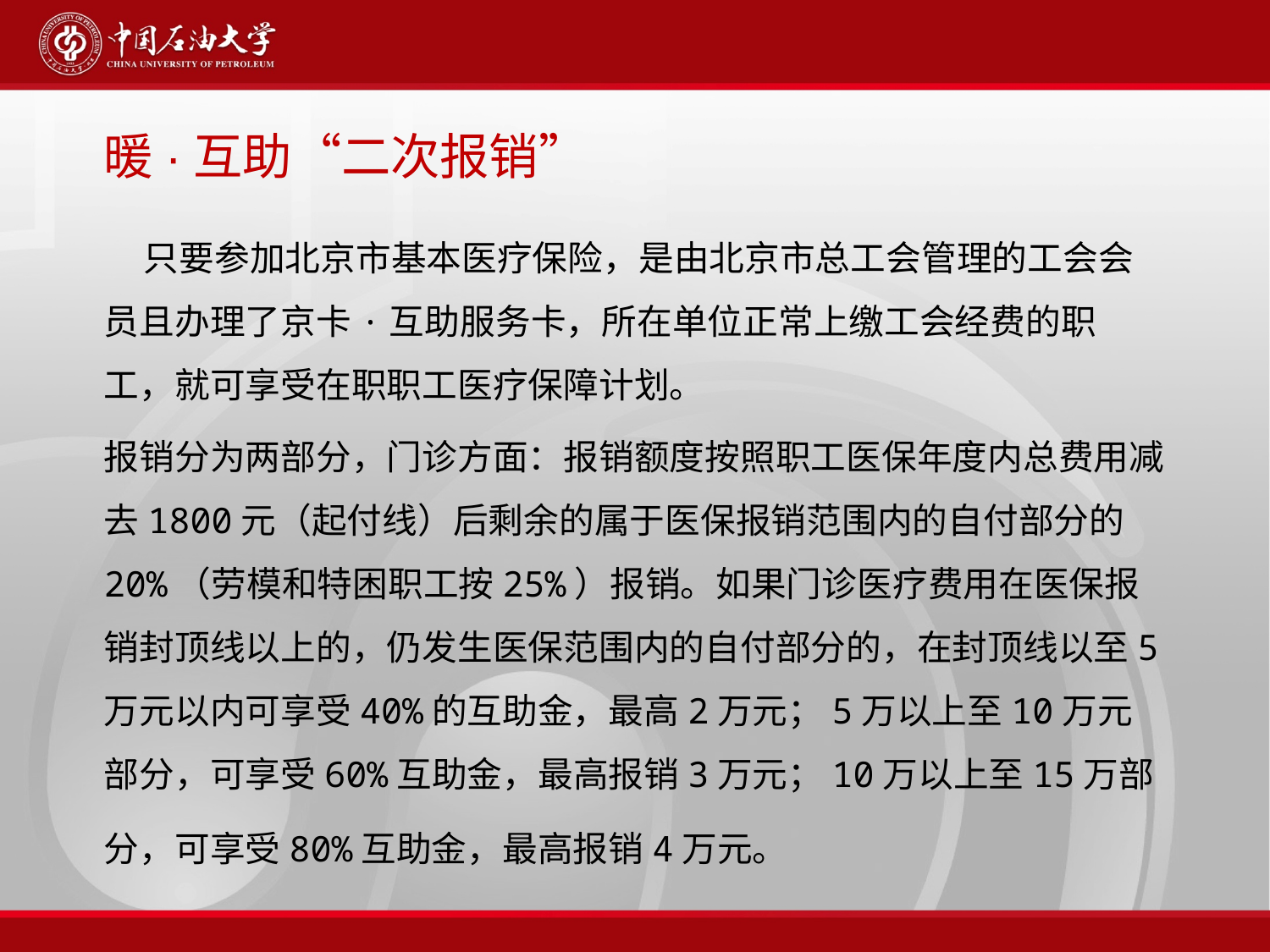

# 暖·互助“二次报销”
    只要参加北京市基本医疗保险，是由北京市总工会管理的工会会员且办理了京卡·互助服务卡，所在单位正常上缴工会经费的职工，就可享受在职职工医疗保障计划。
报销分为两部分，门诊方面：报销额度按照职工医保年度内总费用减去1800元（起付线）后剩余的属于医保报销范围内的自付部分的20%（劳模和特困职工按25%）报销。如果门诊医疗费用在医保报销封顶线以上的，仍发生医保范围内的自付部分的，在封顶线以至5万元以内可享受40%的互助金，最高2万元；5万以上至10万元部分，可享受60%互助金，最高报销3万元；10万以上至15万部分，可享受80%互助金，最高报销4万元。